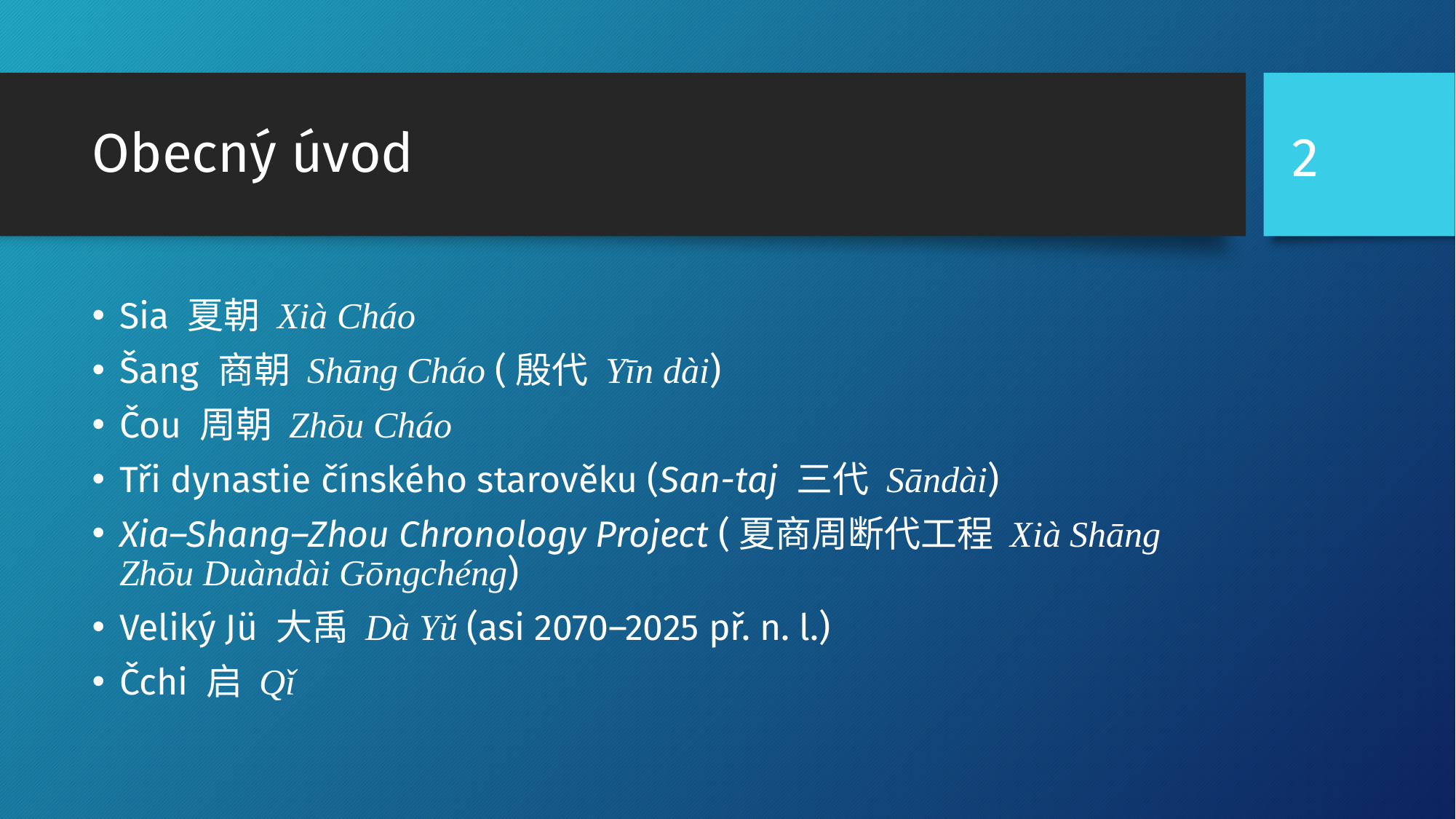

2
# Obecný úvod
Sia 夏朝 Xià Cháo
Šang 商朝 Shāng Cháo (殷代 Yīn dài)
Čou 周朝 Zhōu Cháo
Tři dynastie čínského starověku (San-taj 三代 Sāndài)
Xia–Shang–Zhou Chronology Project (夏商周断代工程 Xià Shāng Zhōu Duàndài Gōngchéng)
Veliký Jü 大禹 Dà Yǔ (asi 2070–2025 př. n. l.)
Čchi 启 Qǐ